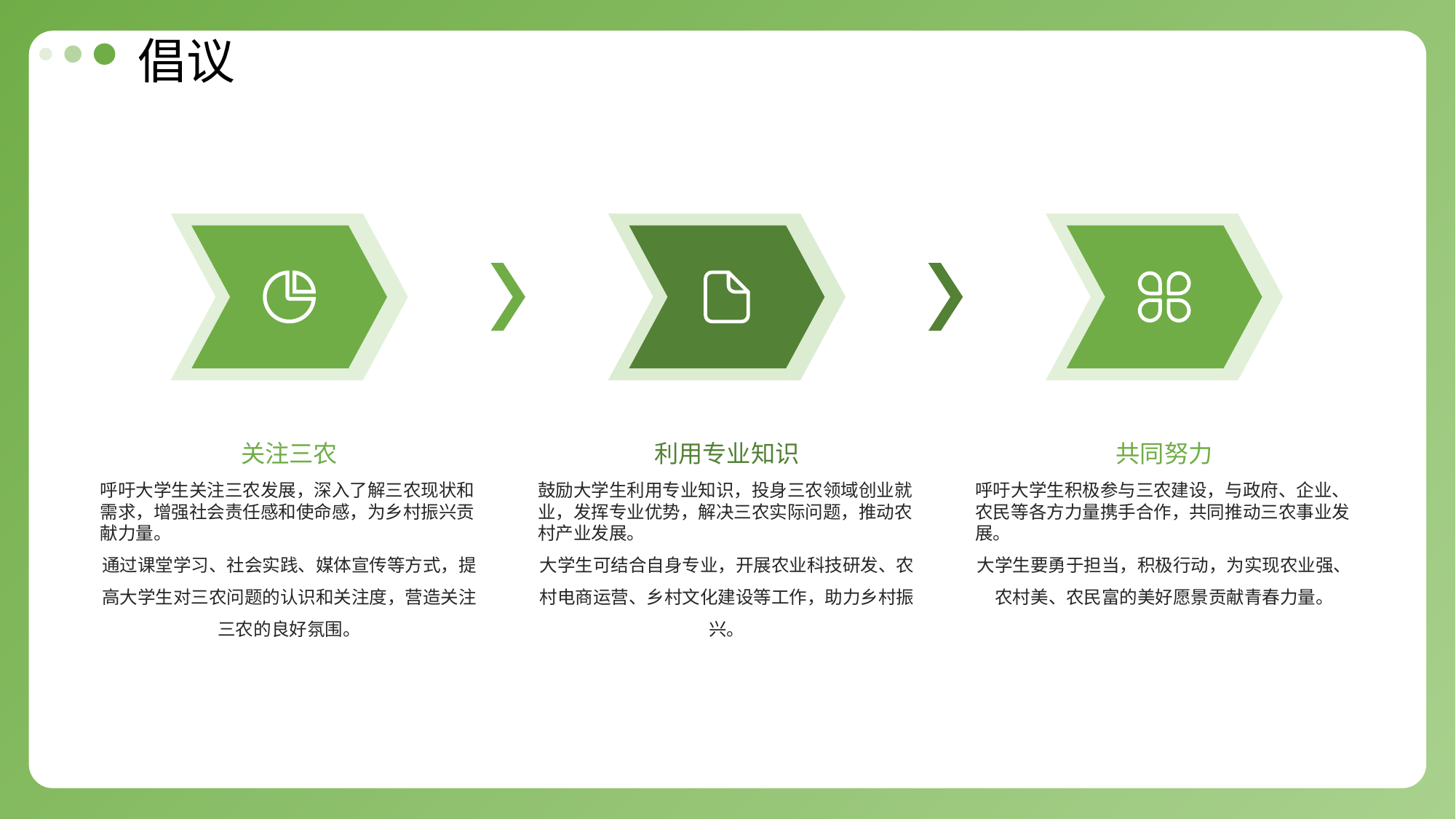

倡议

关注三农
共同努力
利用专业知识
呼吁大学生关注三农发展，深入了解三农现状和需求，增强社会责任感和使命感，为乡村振兴贡献力量。
通过课堂学习、社会实践、媒体宣传等方式，提高大学生对三农问题的认识和关注度，营造关注三农的良好氛围。
鼓励大学生利用专业知识，投身三农领域创业就业，发挥专业优势，解决三农实际问题，推动农村产业发展。
大学生可结合自身专业，开展农业科技研发、农村电商运营、乡村文化建设等工作，助力乡村振兴。
呼吁大学生积极参与三农建设，与政府、企业、农民等各方力量携手合作，共同推动三农事业发展。
大学生要勇于担当，积极行动，为实现农业强、农村美、农民富的美好愿景贡献青春力量。